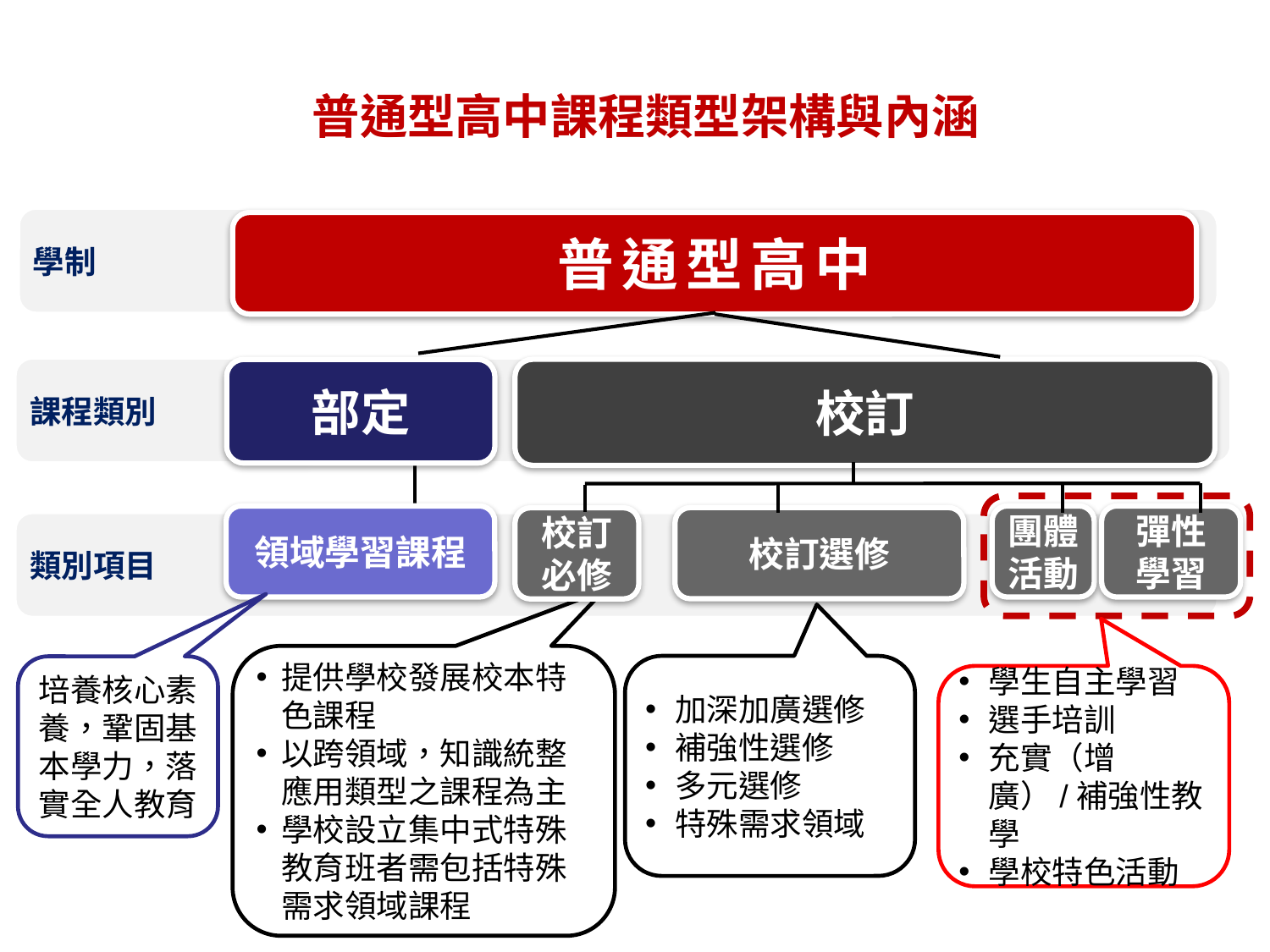

普通型高中課程類型架構與內涵
學制
普通型高中
課程類別
部定
校訂

領域學習課程
團體活動
彈性
學習
校訂選修
校訂
必修
類別項目
提供學校發展校本特色課程
以跨領域，知識統整應用類型之課程為主
學校設立集中式特殊教育班者需包括特殊需求領域課程
加深加廣選修
補強性選修
多元選修
特殊需求領域
培養核心素養，鞏固基本學力，落實全人教育
學生自主學習
選手培訓
充實（增廣）/補強性教學
學校特色活動